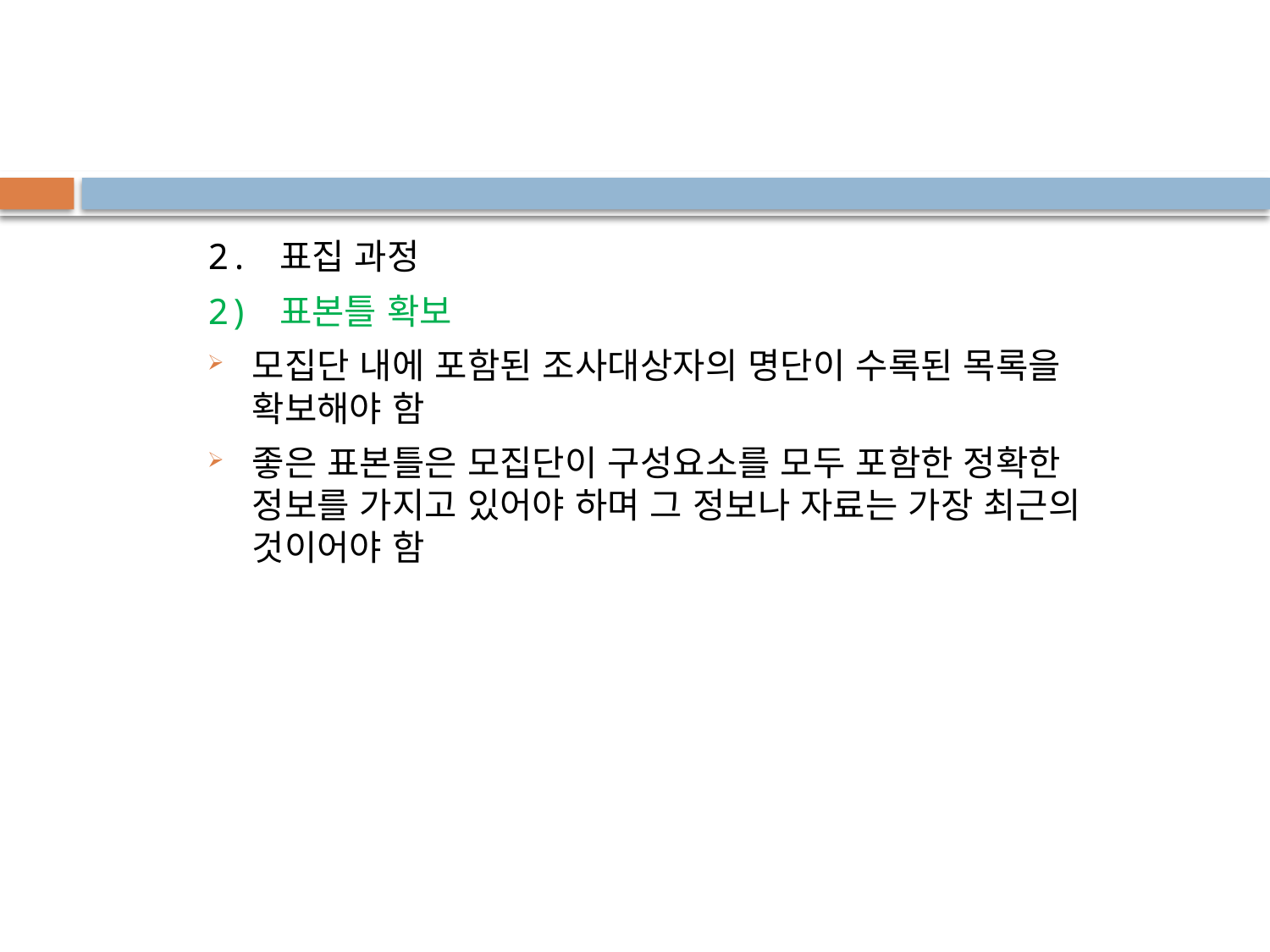

2. 표집 과정
2) 표본틀 확보
모집단 내에 포함된 조사대상자의 명단이 수록된 목록을 확보해야 함
좋은 표본틀은 모집단이 구성요소를 모두 포함한 정확한 정보를 가지고 있어야 하며 그 정보나 자료는 가장 최근의 것이어야 함